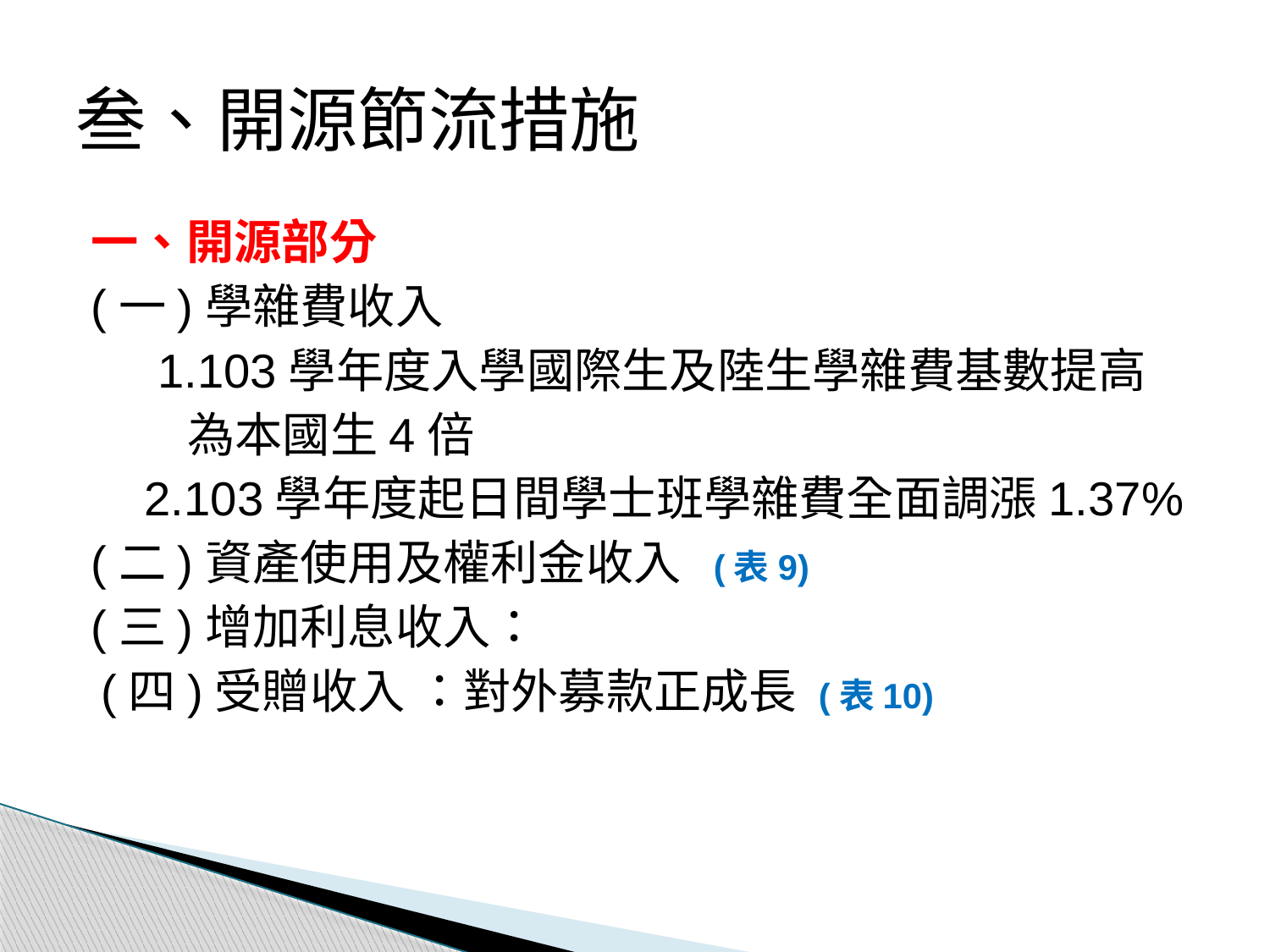

# 叁、開源節流措施
一、開源部分
(一)學雜費收入
     1.103學年度入學國際生及陸生學雜費基數提高
        為本國生4倍
    2.103學年度起日間學士班學雜費全面調漲1.37%
(二)資產使用及權利金收入  (表9)
(三)增加利息收入：
 (四)受贈收入 ：對外募款正成長 (表10)